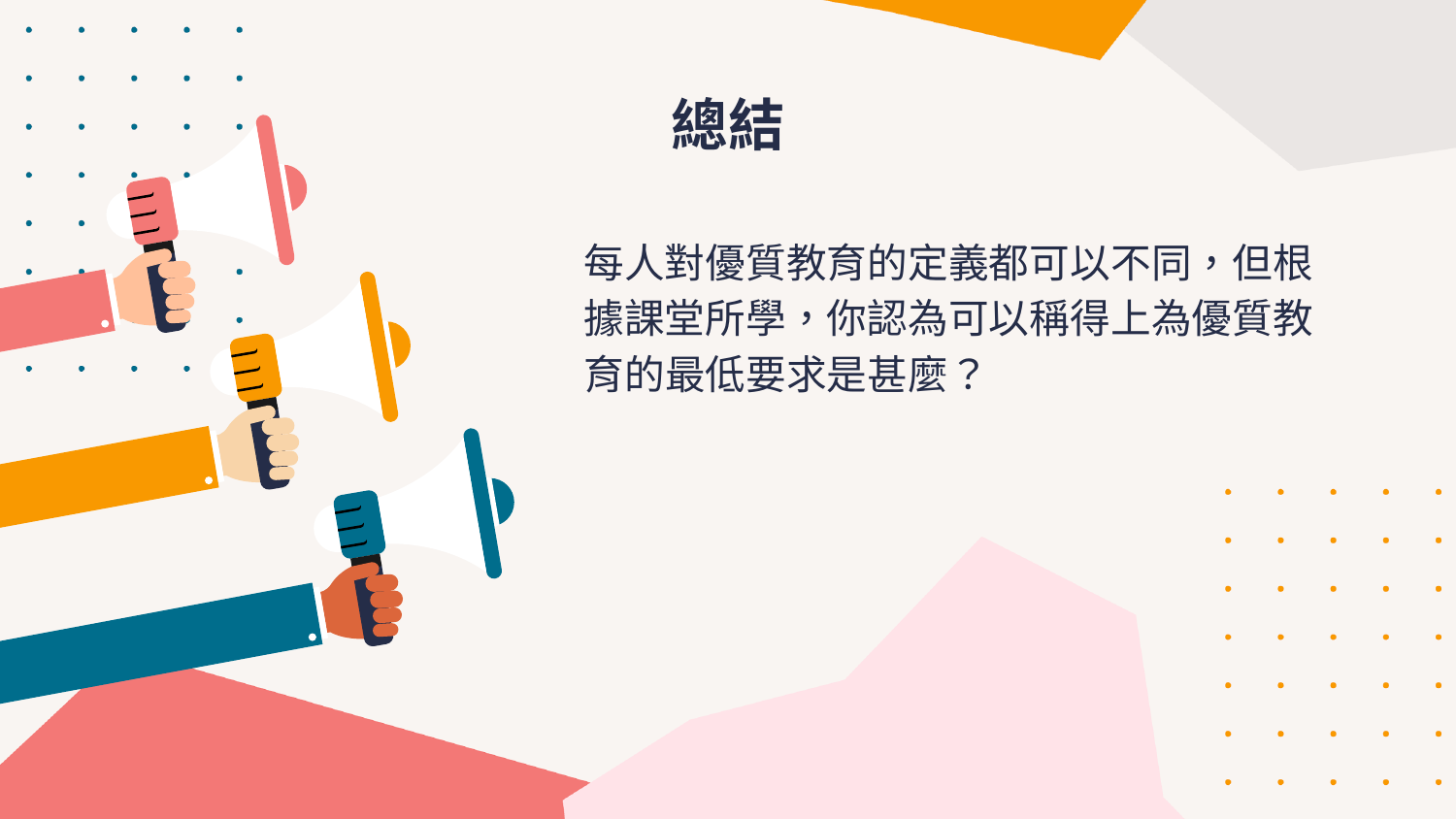

# 總結

每人對優質教育的定義都可以不同，但根據課堂所學，你認為可以稱得上為優質教育的最低要求是甚麼？